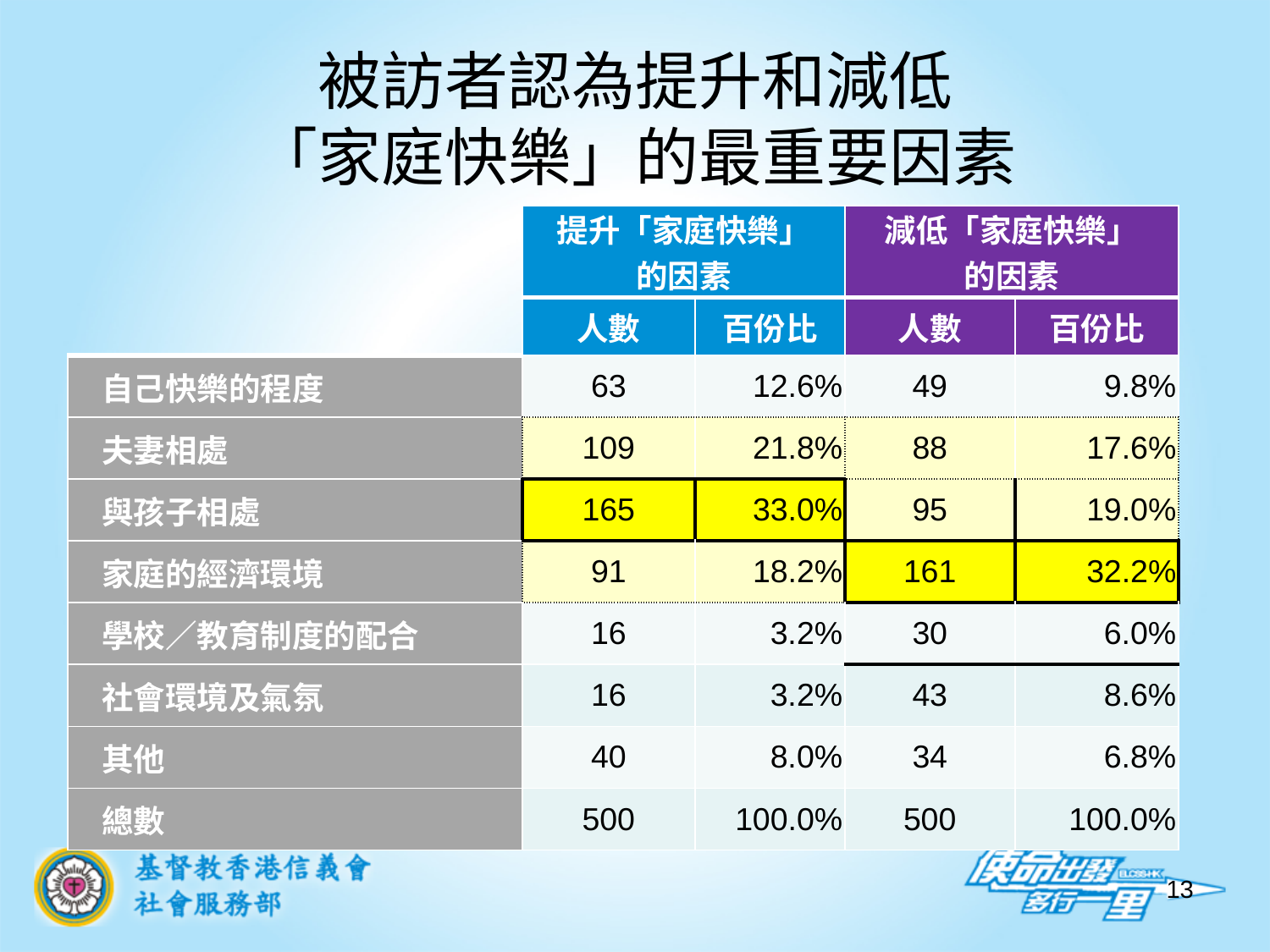

# 被訪者認為提升和減低 「家庭快樂」的最重要因素
|  | 提升「家庭快樂」 的因素 |  | 減低「家庭快樂」 的因素 |  |
| --- | --- | --- | --- | --- |
|  | 人數 | 百份比 | 人數 | 百份比 |
| 自己快樂的程度 | 63 | 12.6% | 49 | 9.8% |
| 夫妻相處 | 109 | 21.8% | 88 | 17.6% |
| 與孩子相處 | 165 | 33.0% | 95 | 19.0% |
| 家庭的經濟環境 | 91 | 18.2% | 161 | 32.2% |
| 學校／教育制度的配合 | 16 | 3.2% | 30 | 6.0% |
| 社會環境及氣氛 | 16 | 3.2% | 43 | 8.6% |
| 其他 | 40 | 8.0% | 34 | 6.8% |
| 總數 | 500 | 100.0% | 500 | 100.0% |
13